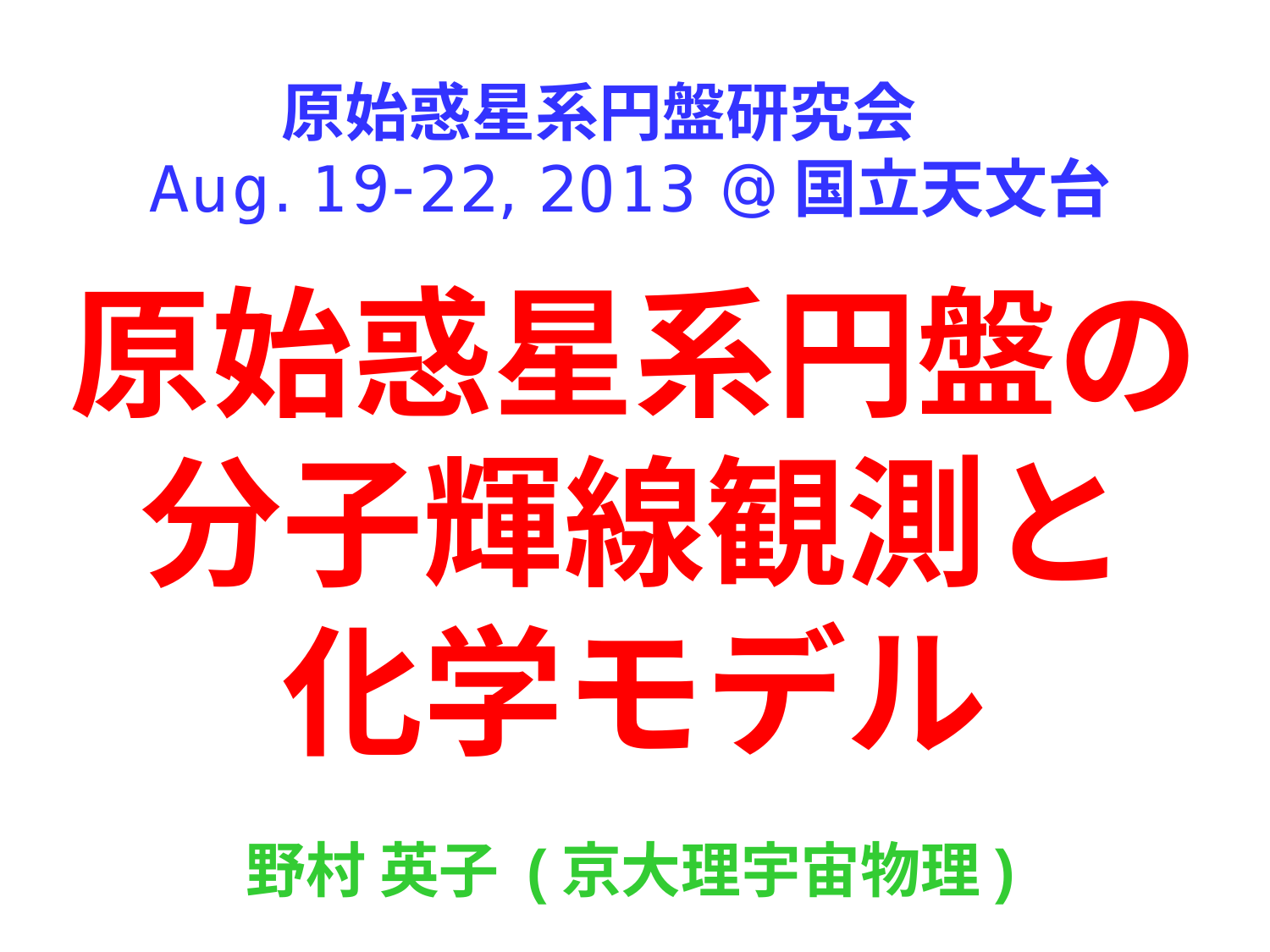

原始惑星系円盤研究会
Aug. 19-22, 2013 @国立天文台
# 原始惑星系円盤の分子輝線観測と 化学モデル
野村 英子 (京大理宇宙物理)